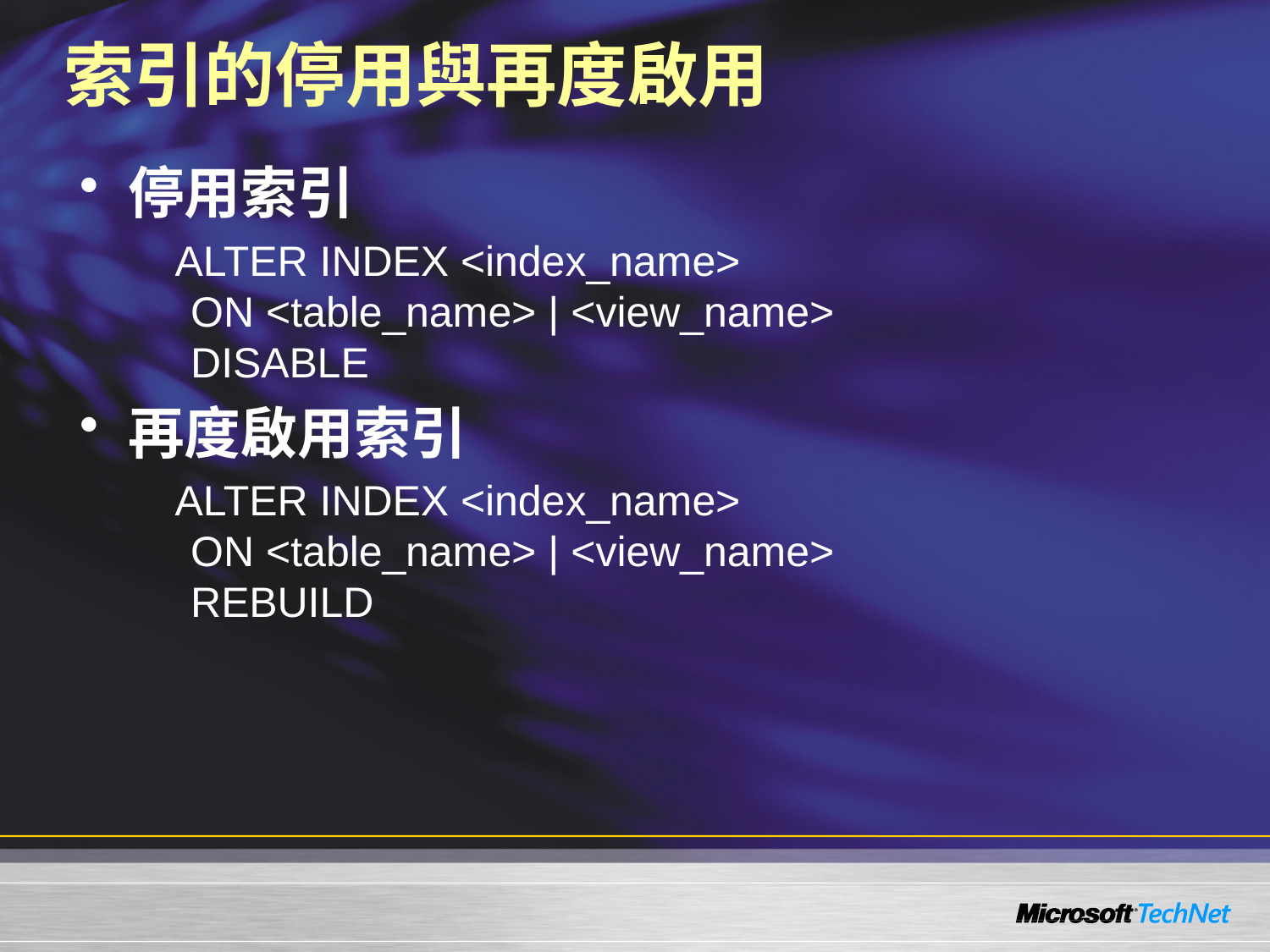

# 索引的停用與再度啟用
停用索引
ALTER INDEX <index_name>
ON <table_name> | <view_name>
DISABLE
再度啟用索引
ALTER INDEX <index_name>
ON <table_name> | <view_name>
REBUILD